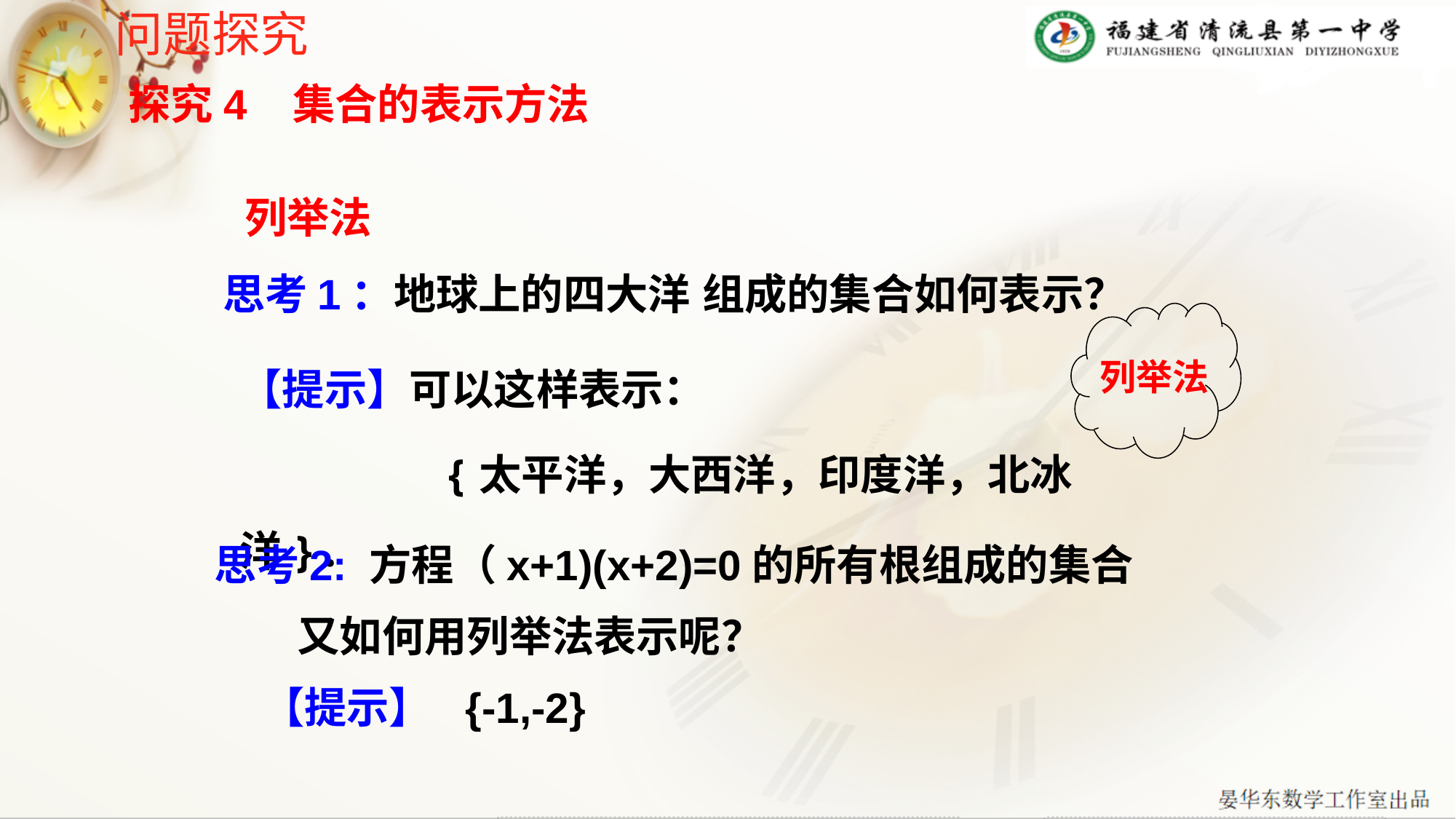

问题探究
探究4   集合的表示方法
 列举法
思考1：地球上的四大洋 组成的集合如何表示？

列举法
【提示】可以这样表示：
        {太平洋，大西洋，印度洋，北冰洋}.

 思考2: 方程（x+1)(x+2)=0的所有根组成的集合
        又如何用列举法表示呢？
     【提示】  {-1,-2}